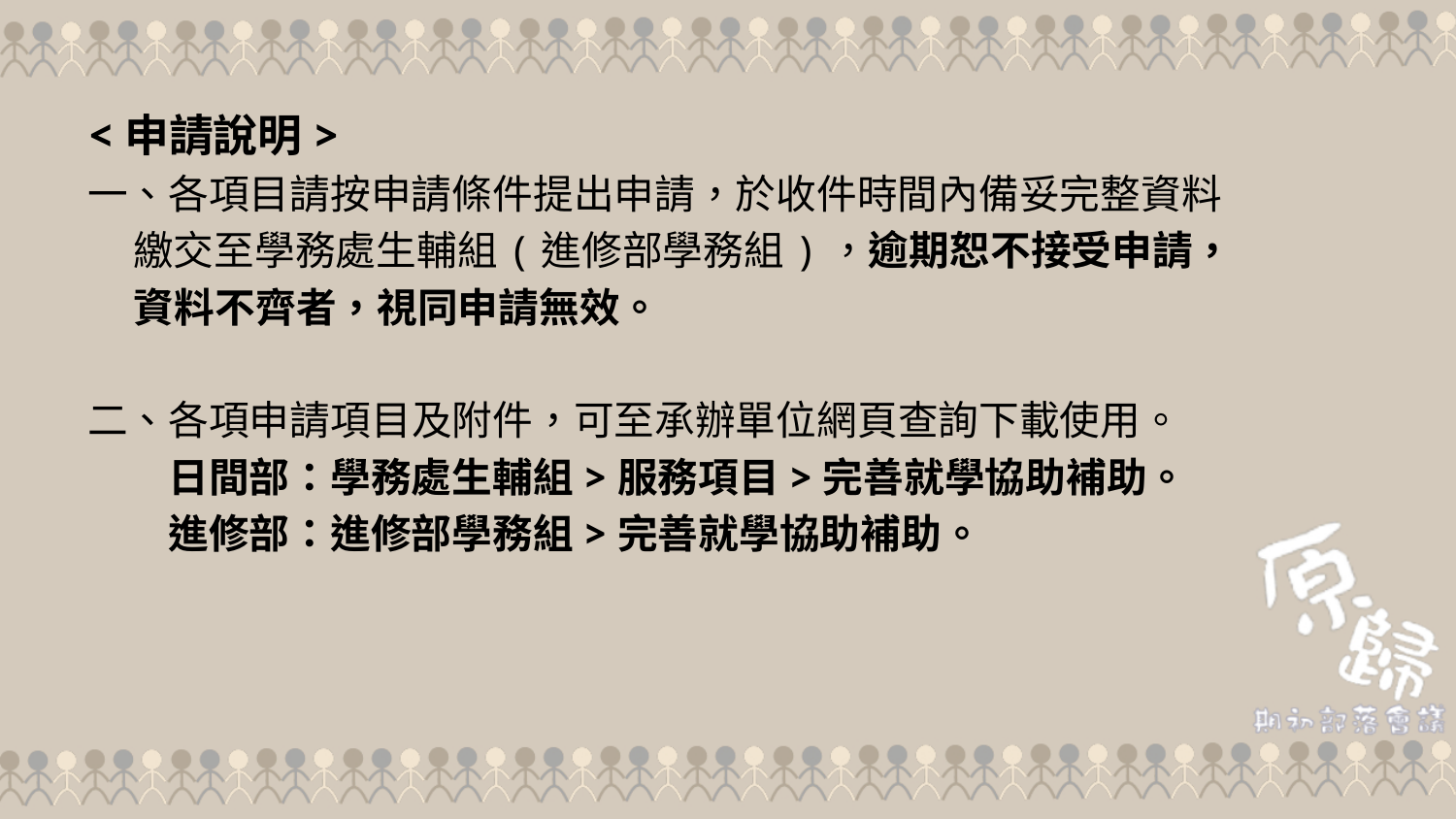

<申請說明>
一、各項目請按申請條件提出申請，於收件時間內備妥完整資料
    繳交至學務處生輔組(進修部學務組)，逾期恕不接受申請，
    資料不齊者，視同申請無效。

二、各項申請項目及附件，可至承辦單位網頁查詢下載使用。
　　日間部：學務處生輔組>服務項目>完善就學協助補助。
　　進修部：進修部學務組>完善就學協助補助。
50